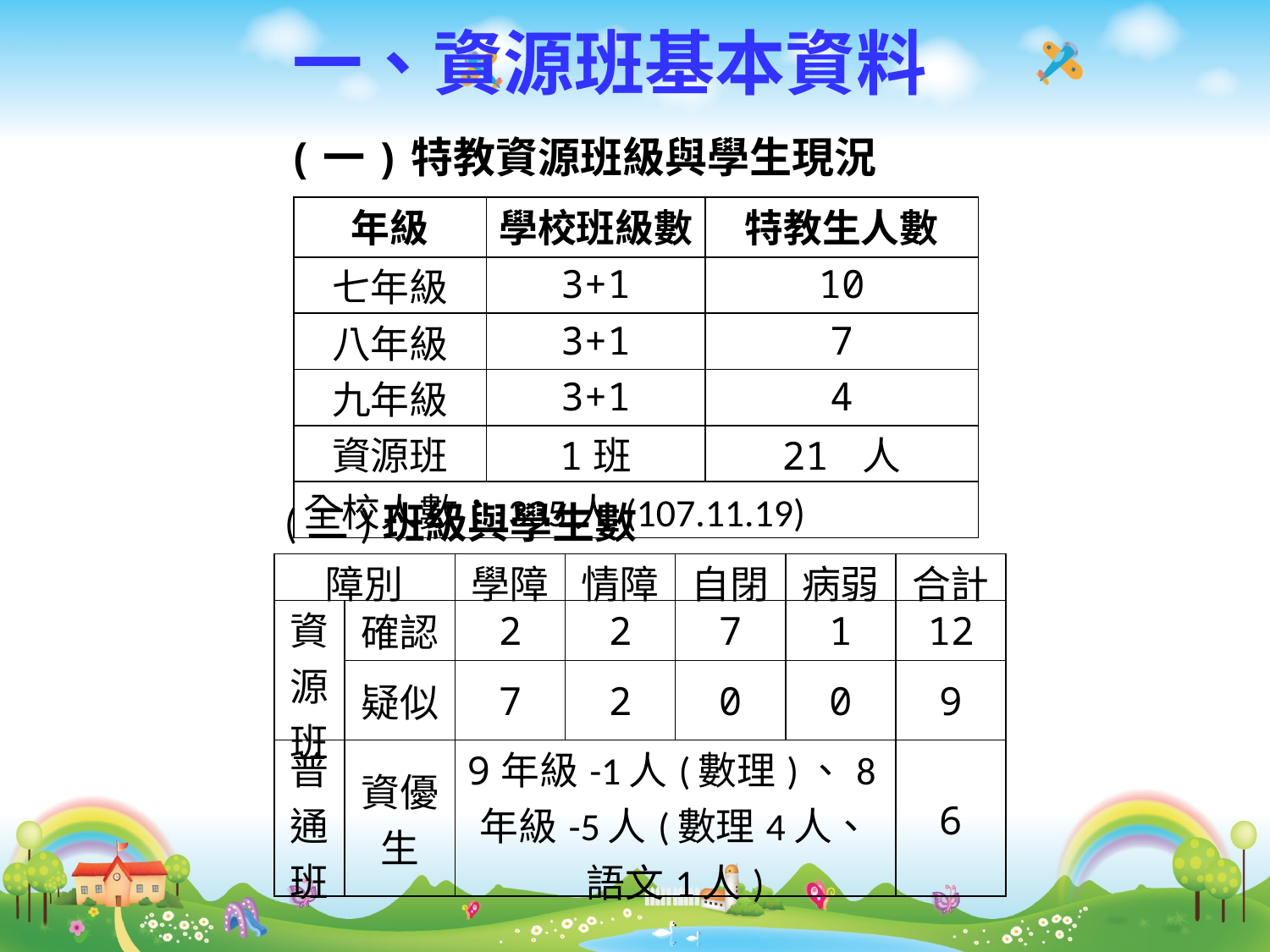

# 一、資源班基本資料

(一)特教資源班級與學生現況

| 年級 | 學校班級數 | 特教生人數 |
| --- | --- | --- |
| 七年級 | 3+1 | 10 |
| 八年級 | 3+1 | 7 |
| 九年級 | 3+1 | 4 |
| 資源班 | 1班 | 21 人 |
| 全校人數：335人(107.11.19) |  |  |

(二)班級與學生數
| 障別 |  | 學障 | 情障 | 自閉 | 病弱 | 合計 |
| --- | --- | --- | --- | --- | --- | --- |
| 資 源 班 | 確認 | 2 | 2 | 7 | 1 | 12 |
|  | 疑似 | 7 | 2 | 0 | 0 | 9 |
| 普 通 班 | 資優生 | 9年級-1人(數理)、8年級-5人(數理4人、語文1人) |  |  |  | 6 |